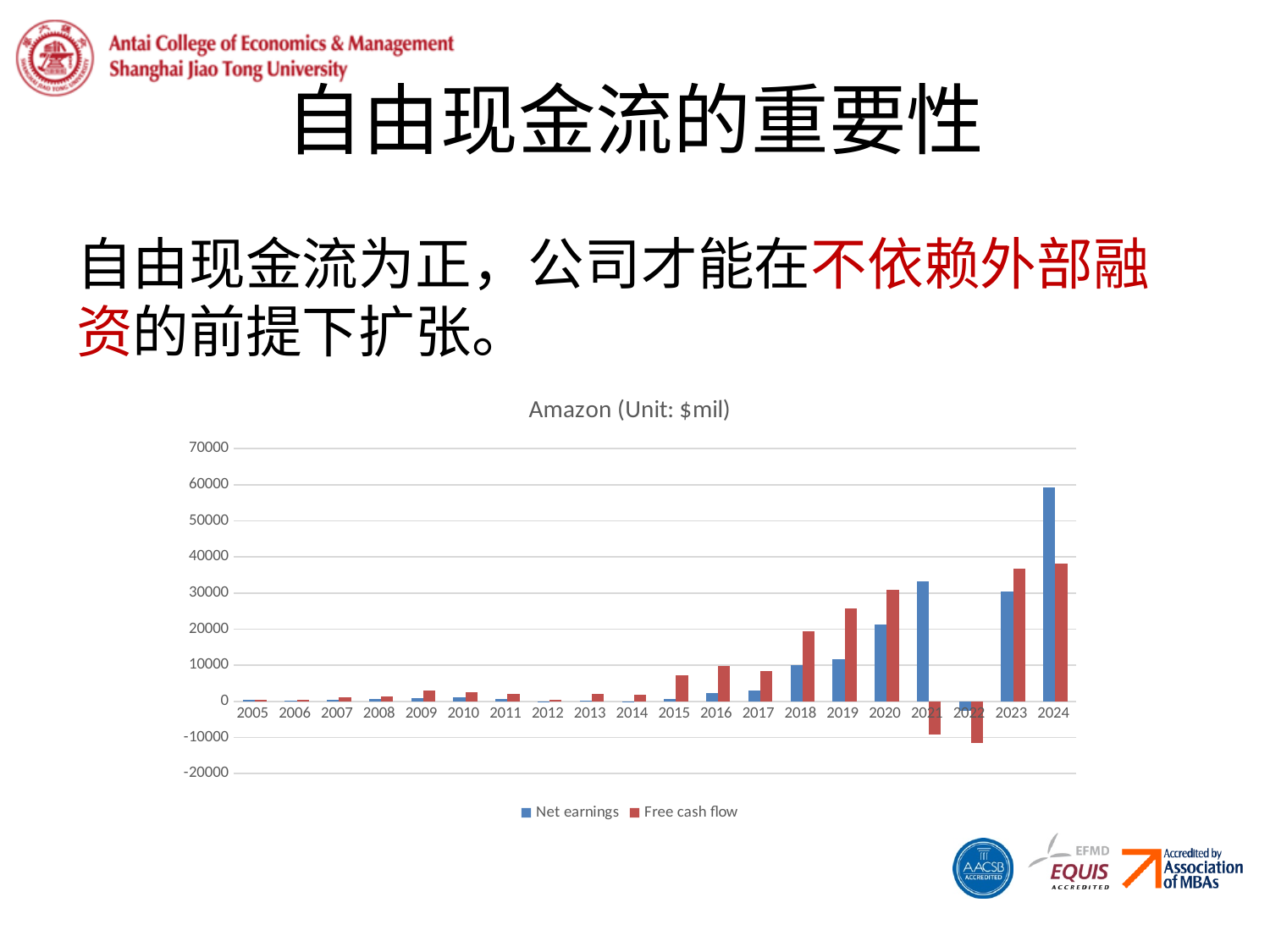

# 自由现金流的重要性
自由现金流为正，公司才能在不依赖外部融资的前提下扩张。

### Chart: Amazon (Unit: $mil)

| Category | Net earnings | Free cash flow |
|---|---|---|
| 2005 | 359.0 | 529.0 |
| 2006 | 190.0 | 486.0 |
| 2007 | 476.0 | 1181.0 |
| 2008 | 645.0 | 1364.0 |
| 2009 | 902.0 | 2920.0 |
| 2010 | 1152.0 | 2516.0 |
| 2011 | 631.0 | 2092.0 |
| 2012 | -39.0 | 395.0 |
| 2013 | 274.0 | 2031.0 |
| 2014 | -241.0 | 1949.0 |
| 2015 | 596.0 | 7331.0 |
| 2016 | 2371.0 | 9706.0 |
| 2017 | 3033.0 | 8376.0 |
| 2018 | 10073.0 | 19400.0 |
| 2019 | 11588.0 | 25825.0 |
| 2020 | 21331.0 | 31020.0 |
| 2021 | 33364.0 | -9069.0 |
| 2022 | -2722.0 | -11569.0 |
| 2023 | 30425.0 | 36813.0 |
| 2024 | 59248.0 | 38219.0 |